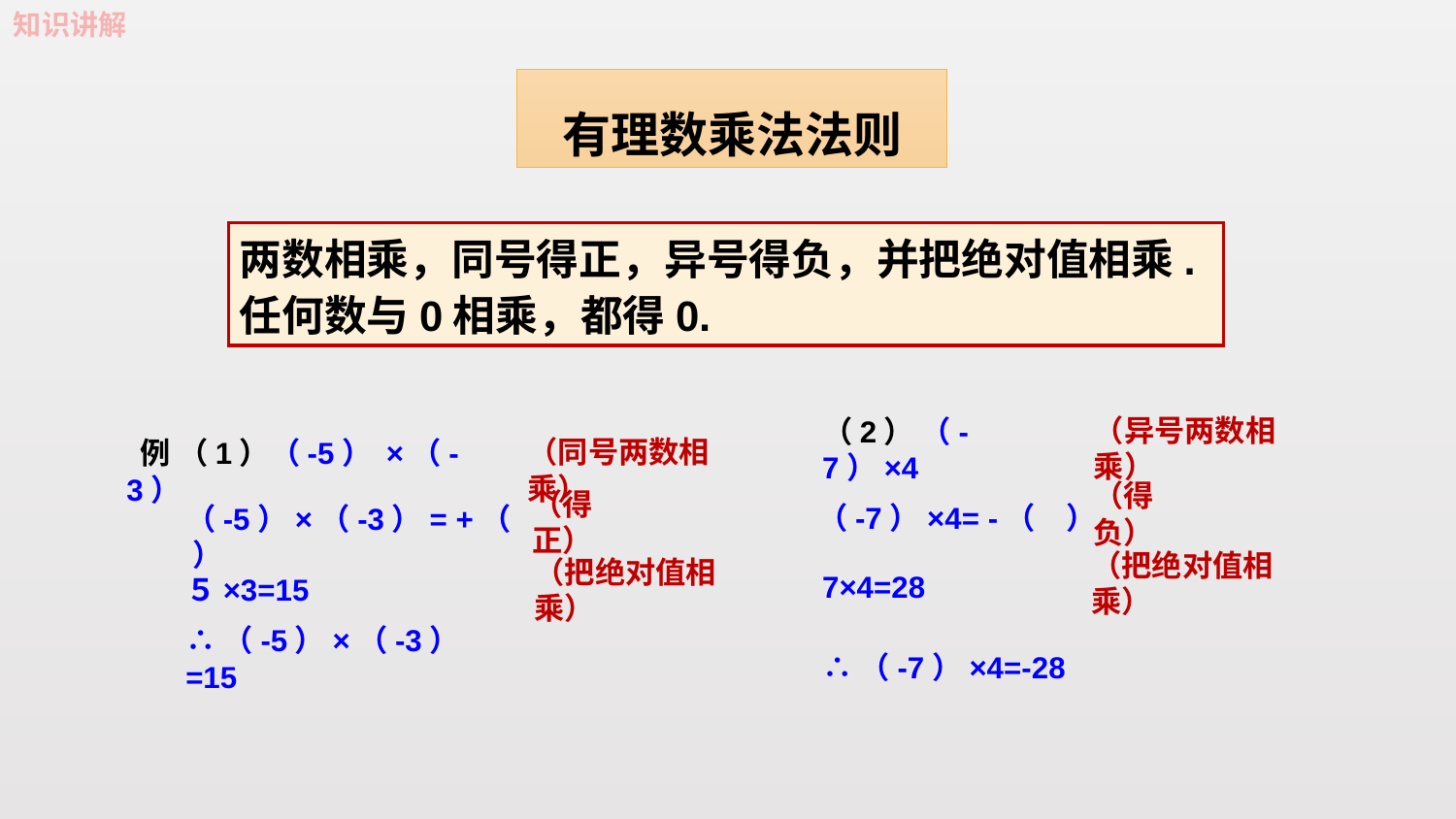

知识讲解
有理数乘法法则
两数相乘，同号得正，异号得负，并把绝对值相乘.
任何数与0相乘，都得0.
（异号两数相乘）
（2） （-7）×4
（同号两数相乘）
 例 （1）（-5） ×（-3）
（得负）
（-7）×4= -（　）
（-5）×（-3）= +（   ）
（得正）
（把绝对值相乘）
7×4=28
５×3=15
（把绝对值相乘）
∴（-5）×（-3）=15
∴（-7）×4=-28